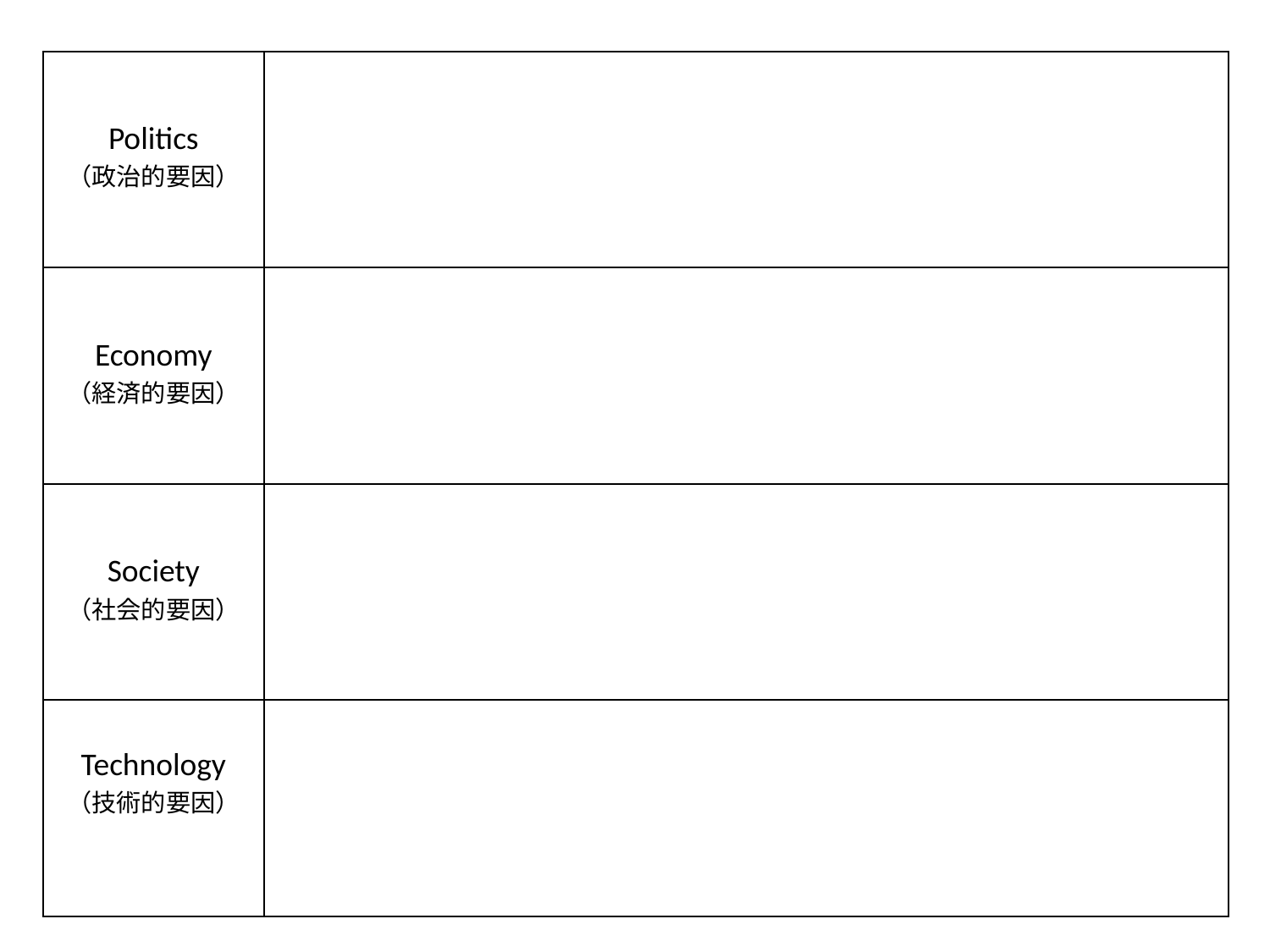

| Politics （政治的要因） |  |
| --- | --- |
| Economy （経済的要因） |  |
| Society （社会的要因） |  |
| Technology （技術的要因） |  |